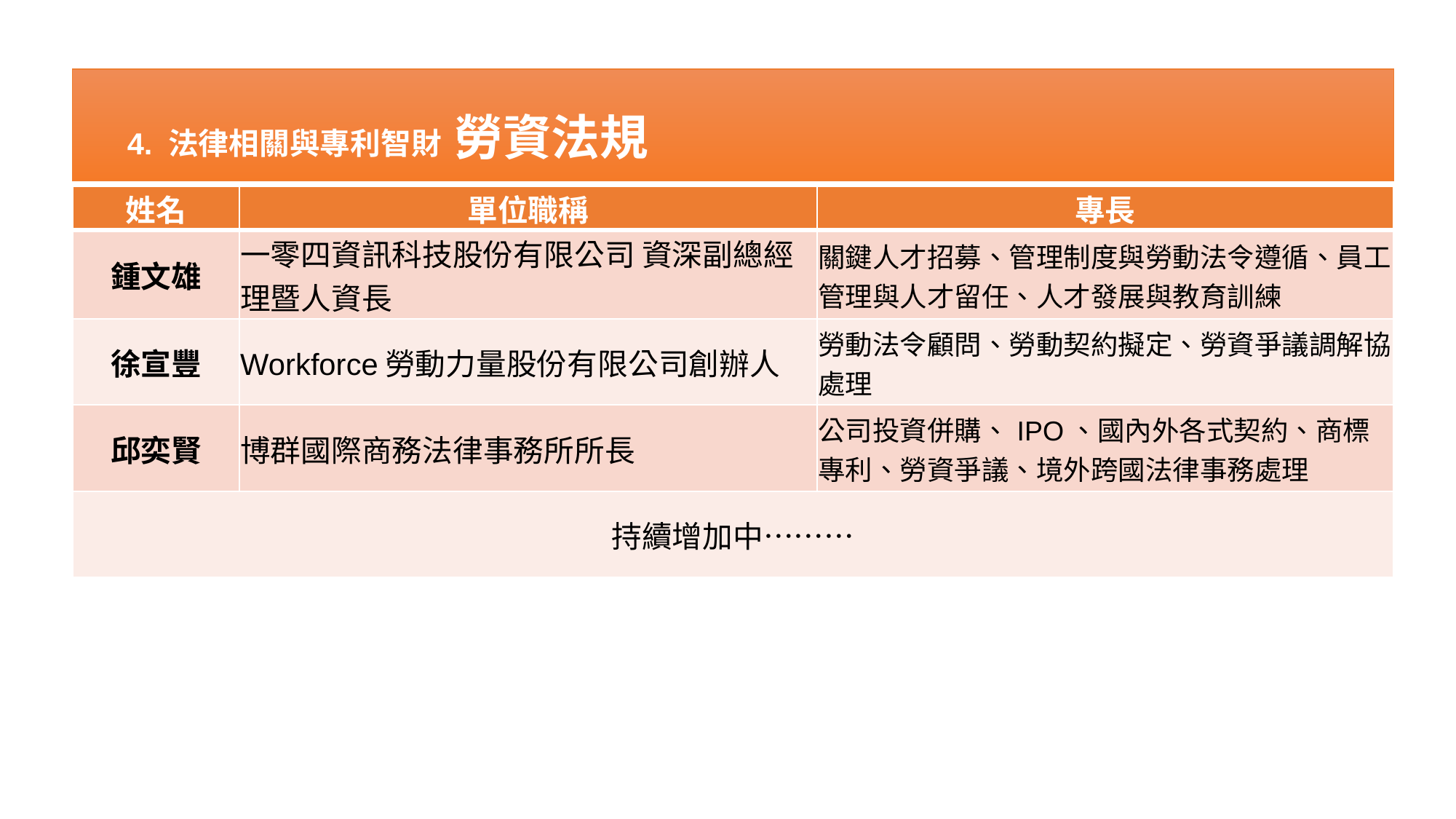

勞資法規
4. 法律相關與專利智財 :
| 姓名 | 單位職稱 | 專長 |
| --- | --- | --- |
| 鍾文雄 | 一零四資訊科技股份有限公司 資深副總經理暨人資長 | 關鍵人才招募、管理制度與勞動法令遵循、員工管理與人才留任、人才發展與教育訓練 |
| 徐宣豐 | Workforce勞動力量股份有限公司創辦人 | 勞動法令顧問、勞動契約擬定、勞資爭議調解協處理 |
| 邱奕賢 | 博群國際商務法律事務所所長 | 公司投資併購、IPO、國內外各式契約、商標專利、勞資爭議、境外跨國法律事務處理 |
| 持續增加中……… |  |  |